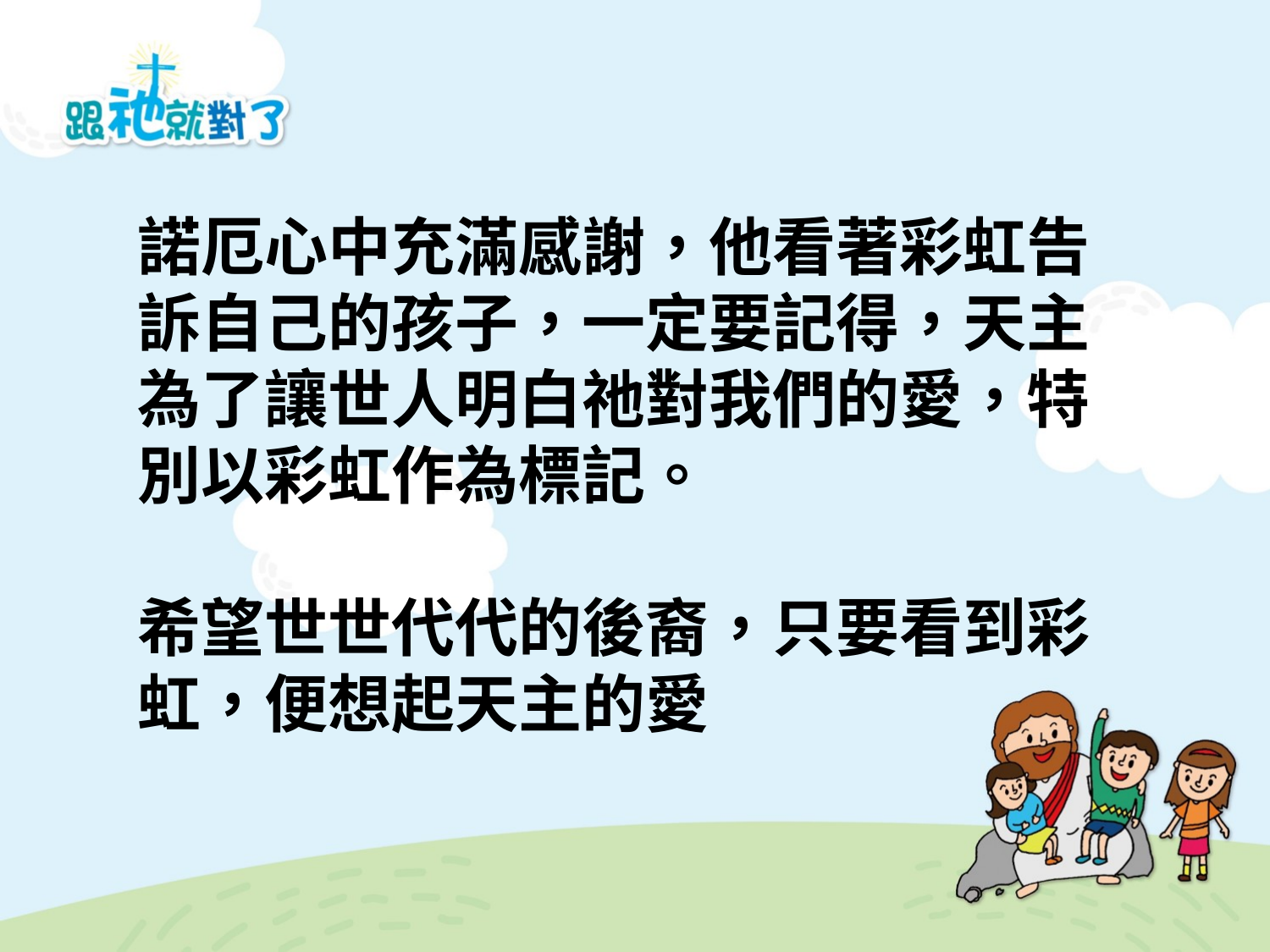

諾厄心中充滿感謝，他看著彩虹告訴自己的孩子，一定要記得，天主為了讓世人明白祂對我們的愛，特別以彩虹作為標記。

希望世世代代的後裔，只要看到彩虹，便想起天主的愛